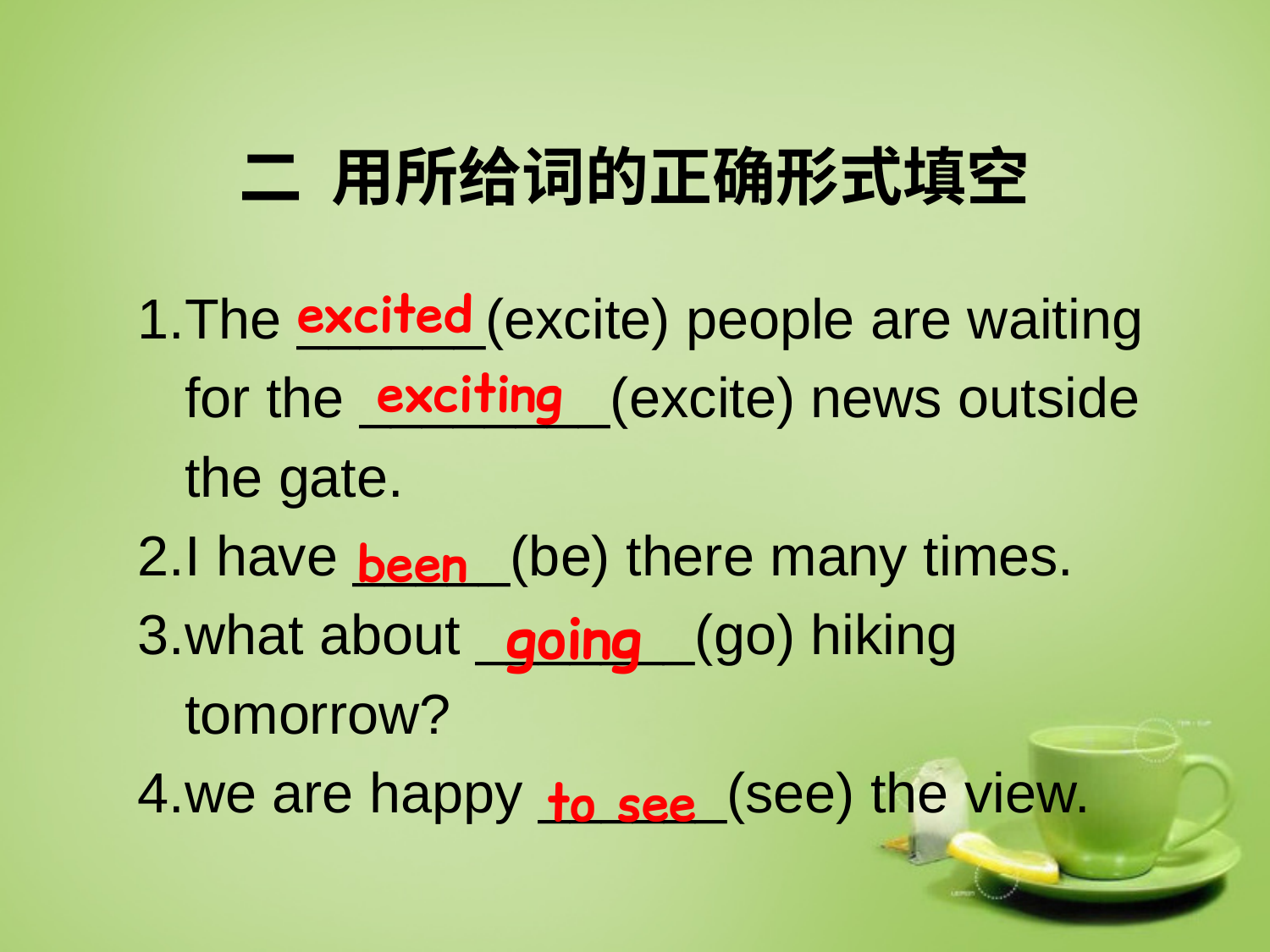

二  用所给词的正确形式填空
1.The ______(excite) people are waiting
   for the ________(excite) news outside
   the gate.
2.I have _____(be) there many times.
3.what about _______(go) hiking
   tomorrow?
4.we are happy ______(see) the view.
excited
exciting
been
going
to see